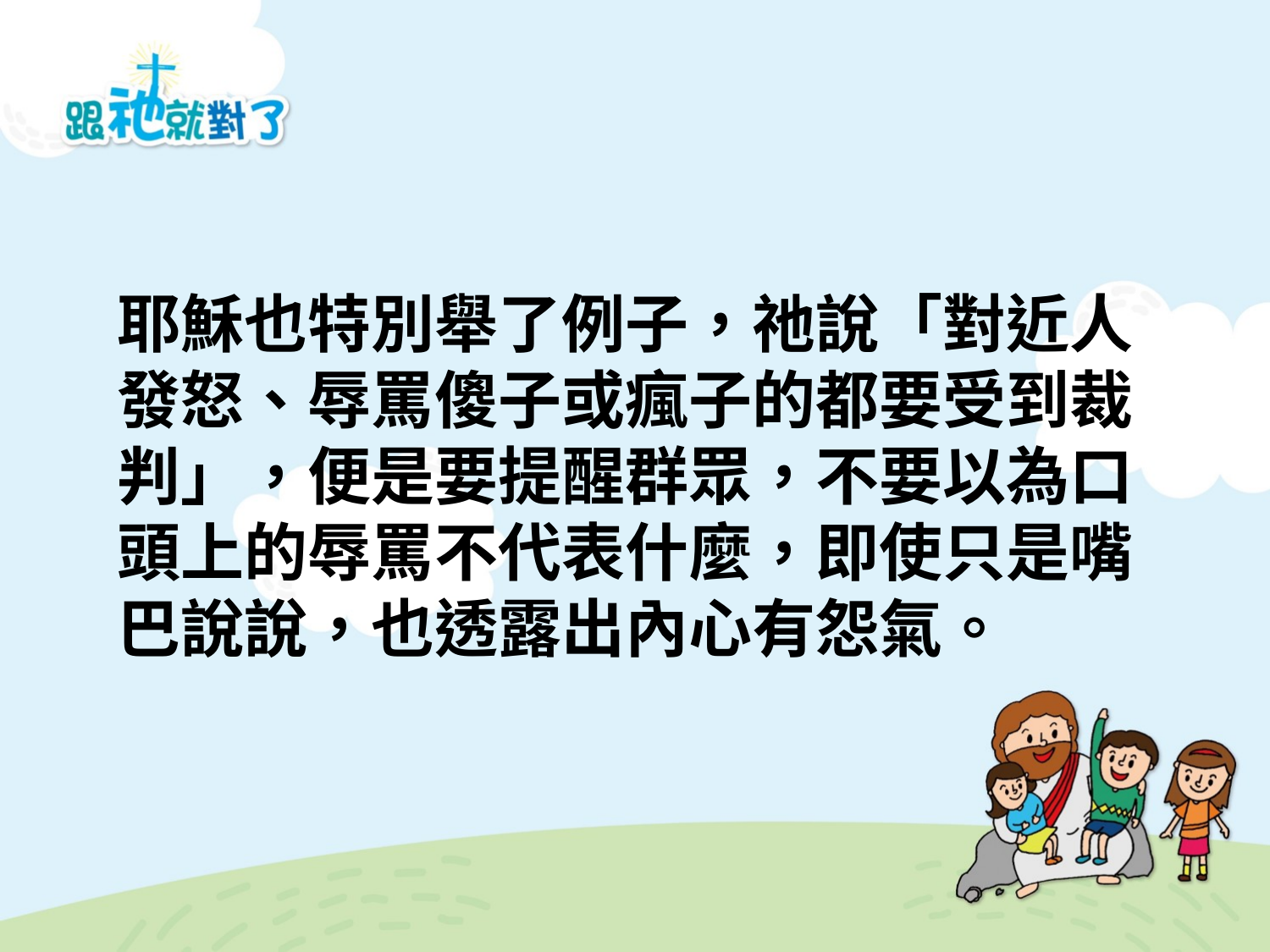

耶穌也特別舉了例子，祂說「對近人發怒、辱罵傻子或瘋子的都要受到裁判」，便是要提醒群眾，不要以為口頭上的辱罵不代表什麼，即使只是嘴巴說說，也透露出內心有怨氣。